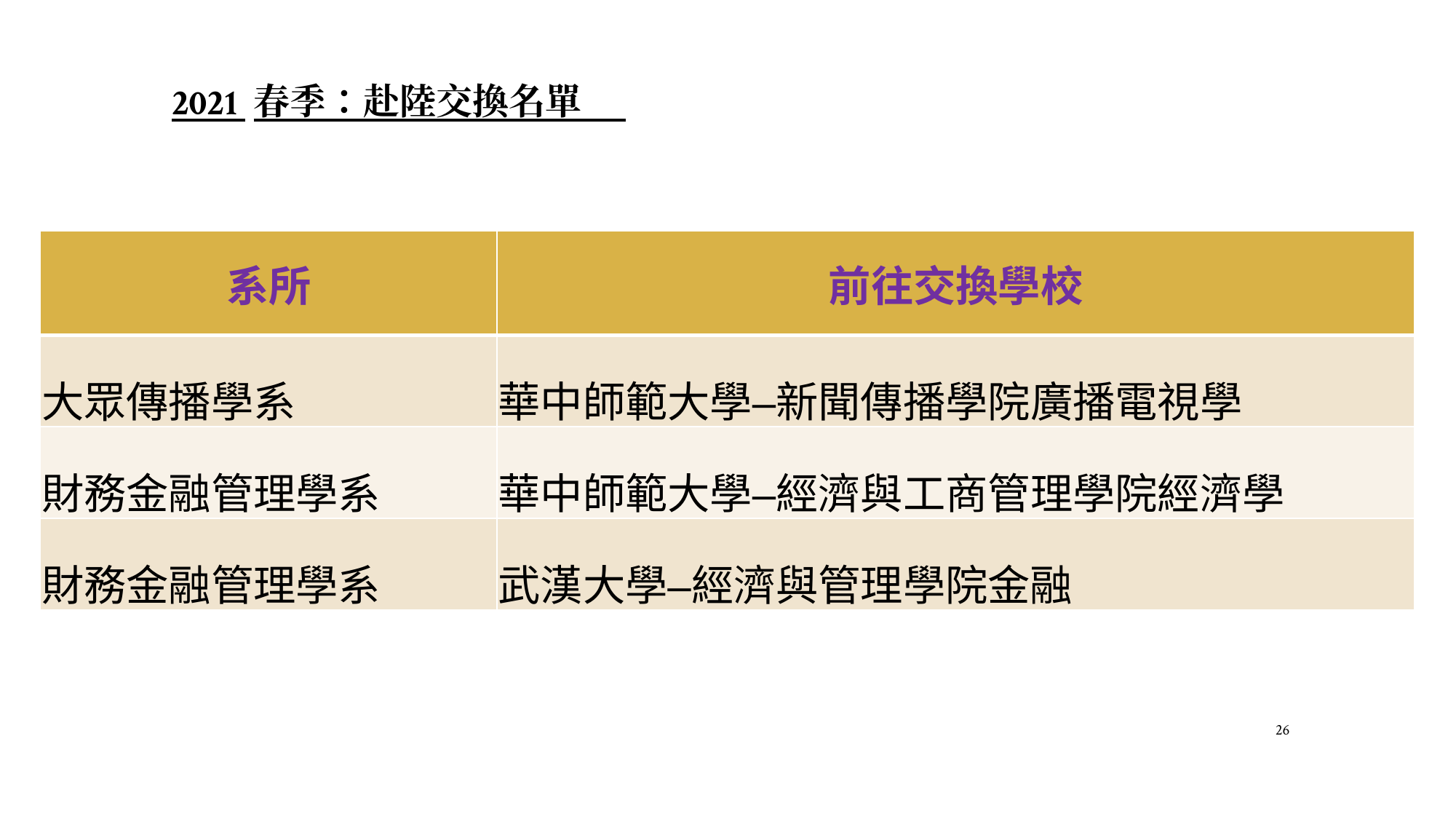

2021 春季：赴陸交換名單
| 系所 | 前往交換學校 |
| --- | --- |
| 大眾傳播學系 | 華中師範大學–新聞傳播學院廣播電視學 |
| 財務金融管理學系 | 華中師範大學–經濟與工商管理學院經濟學 |
| 財務金融管理學系 | 武漢大學–經濟與管理學院金融 |
26